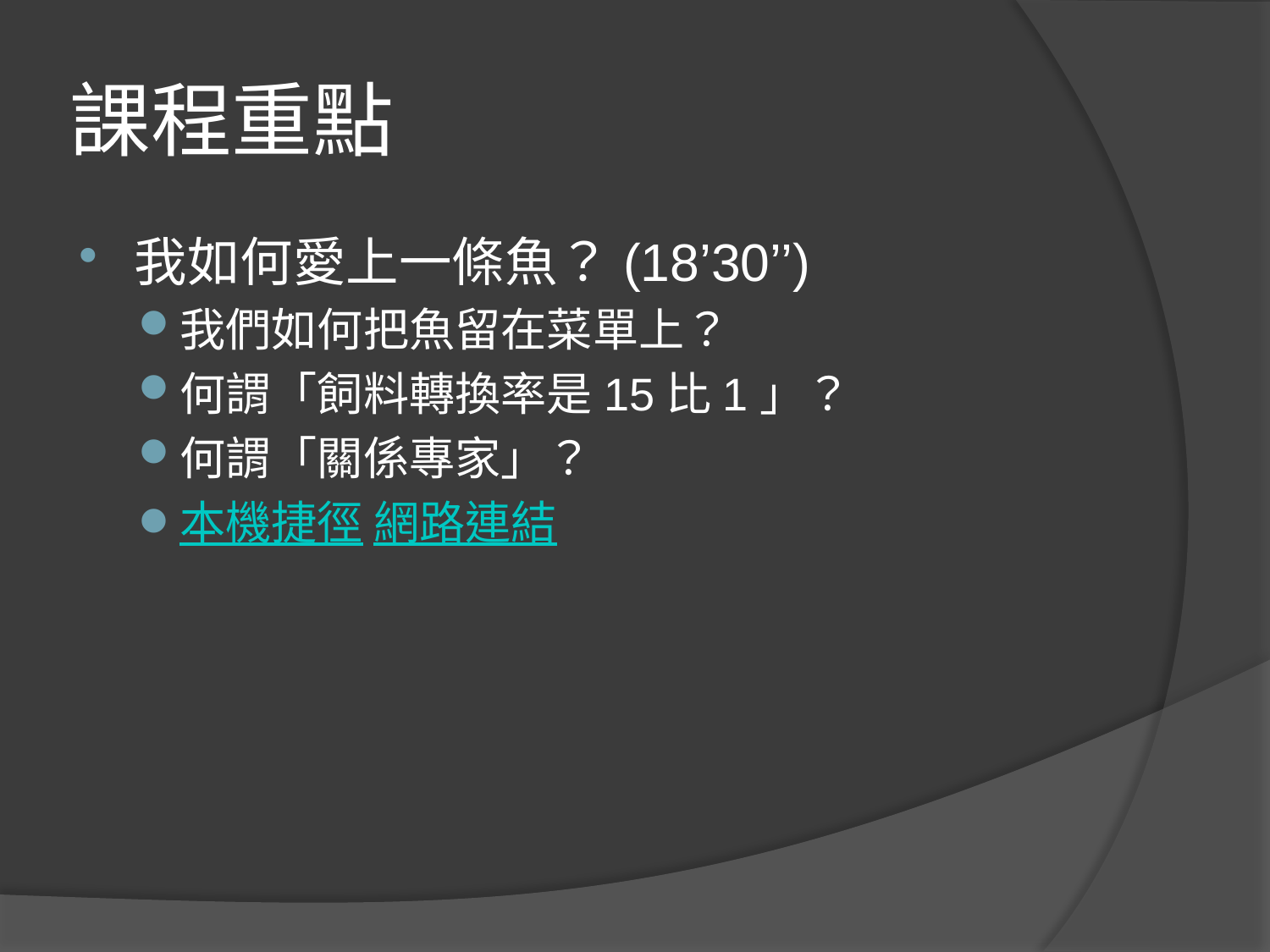

# 課程重點
我如何愛上一條魚？(18’30’’)
我們如何把魚留在菜單上？
何謂「飼料轉換率是15比1」？
何謂「關係專家」？
本機捷徑 網路連結